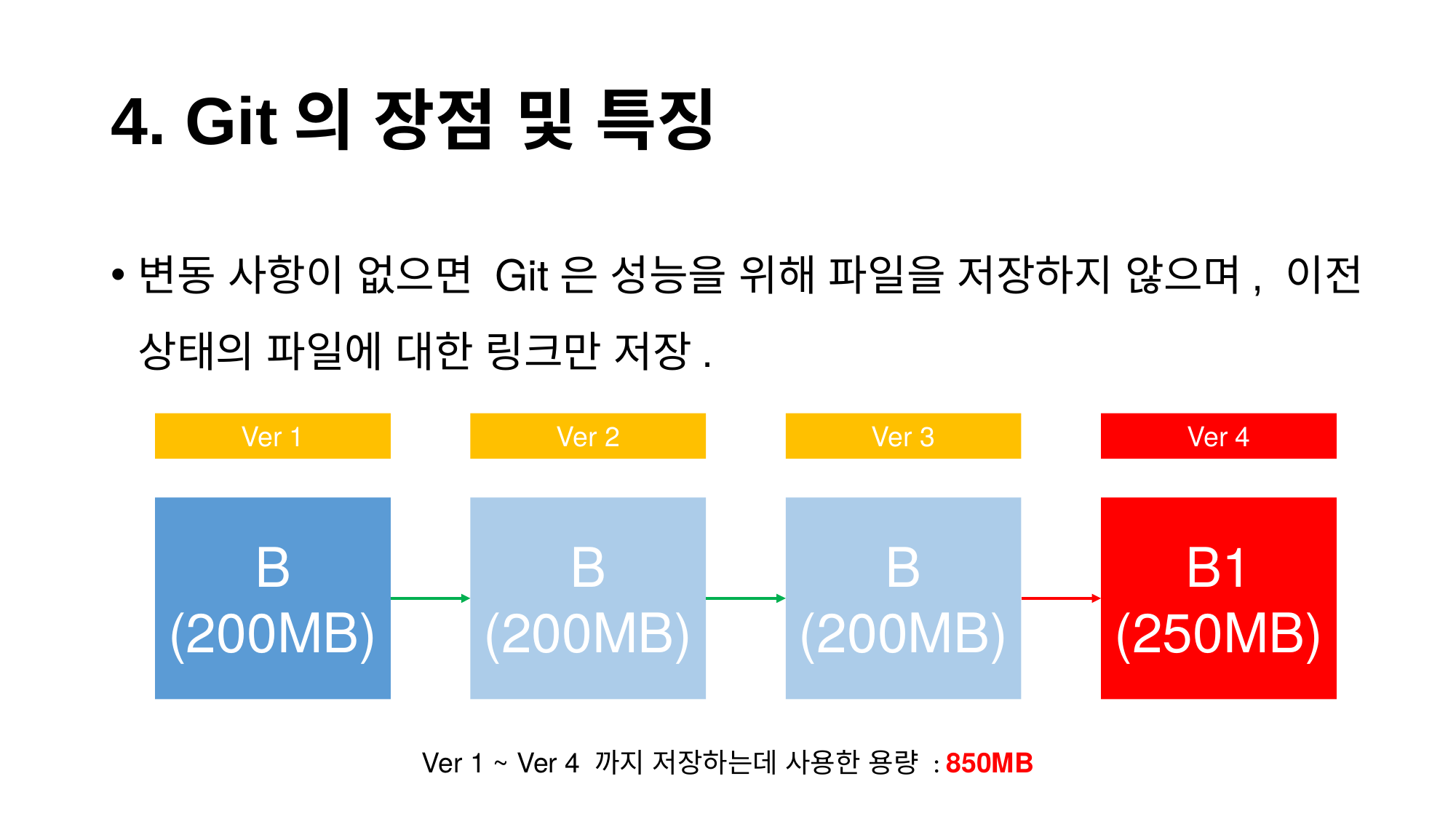

# 4. Git의 장점 및 특징
변동 사항이 없으면 Git은 성능을 위해 파일을 저장하지 않으며, 이전 상태의 파일에 대한 링크만 저장.
Ver 1
Ver 2
Ver 3
Ver 4
B
(200MB)
B
(200MB)
B
(200MB)
B1
(250MB)
Ver 1 ~ Ver 4 까지 저장하는데 사용한 용량 : 850MB